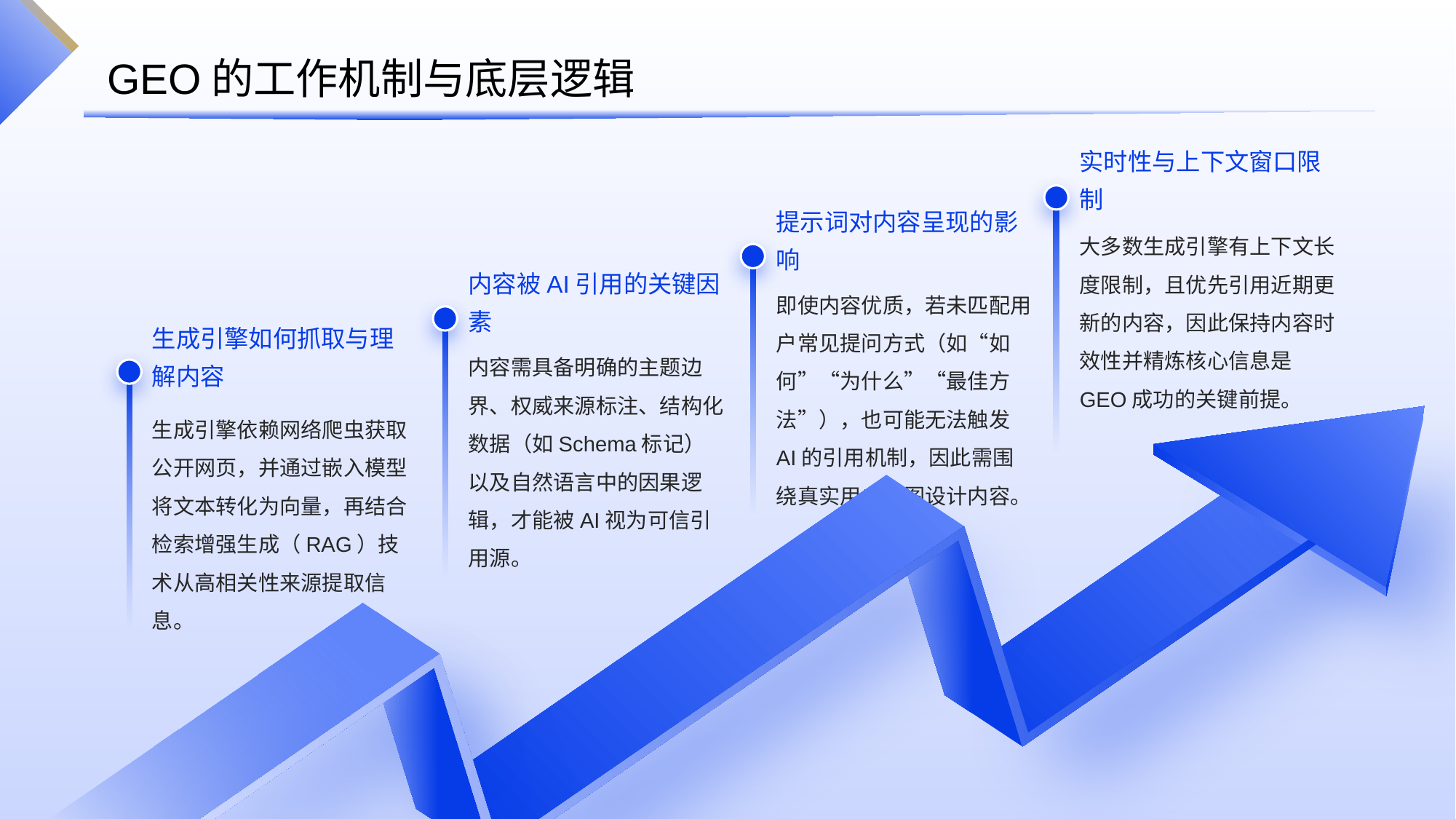

GEO的工作机制与底层逻辑

实时性与上下文窗口限制

提示词对内容呈现的影响
大多数生成引擎有上下文长度限制，且优先引用近期更新的内容，因此保持内容时效性并精炼核心信息是GEO成功的关键前提。

内容被AI引用的关键因素
即使内容优质，若未匹配用户常见提问方式（如“如何”“为什么”“最佳方法”），也可能无法触发AI的引用机制，因此需围绕真实用户意图设计内容。

生成引擎如何抓取与理解内容

内容需具备明确的主题边界、权威来源标注、结构化数据（如Schema标记）以及自然语言中的因果逻辑，才能被AI视为可信引用源。

生成引擎依赖网络爬虫获取公开网页，并通过嵌入模型将文本转化为向量，再结合检索增强生成（RAG）技术从高相关性来源提取信息。